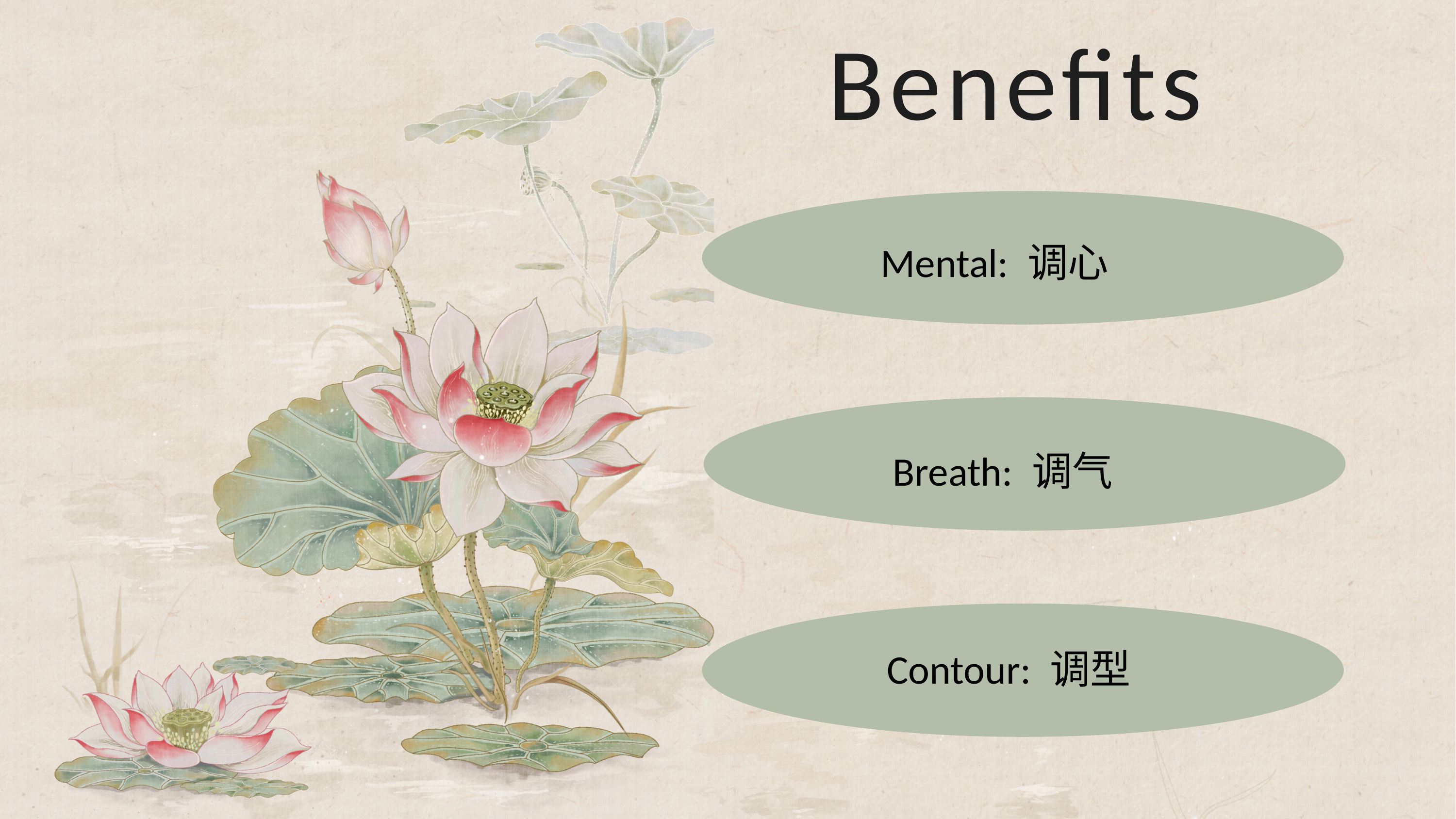

Benefits

Mental: 调心

Breath: 调气

Contour: 调型